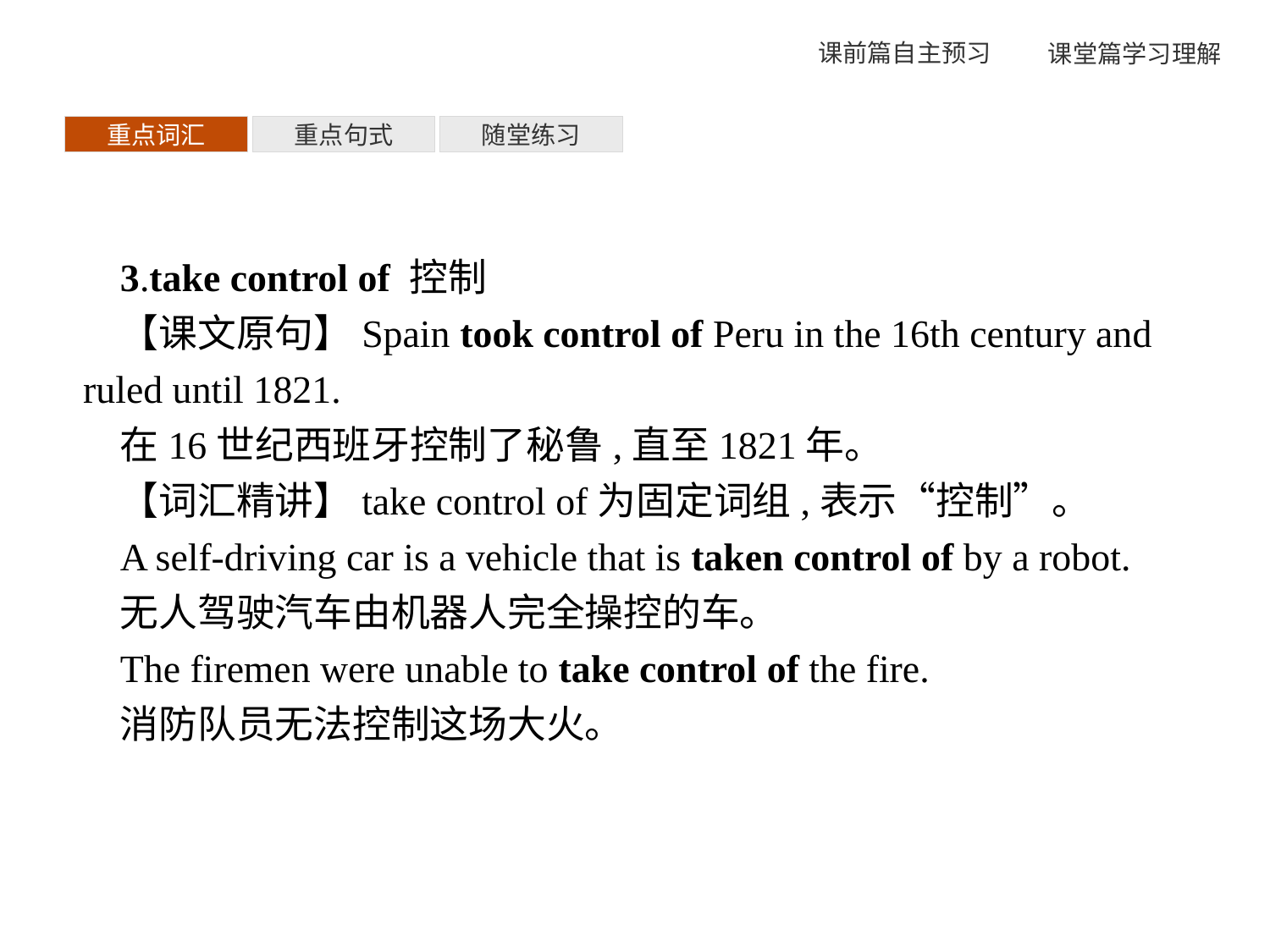

重点词汇
重点句式
随堂练习
3.take control of 控制
【课文原句】Spain took control of Peru in the 16th century and ruled until 1821.
在16世纪西班牙控制了秘鲁,直至1821年。
【词汇精讲】take control of为固定词组,表示“控制”。
A self-driving car is a vehicle that is taken control of by a robot.
无人驾驶汽车由机器人完全操控的车。
The firemen were unable to take control of the fire.
消防队员无法控制这场大火。